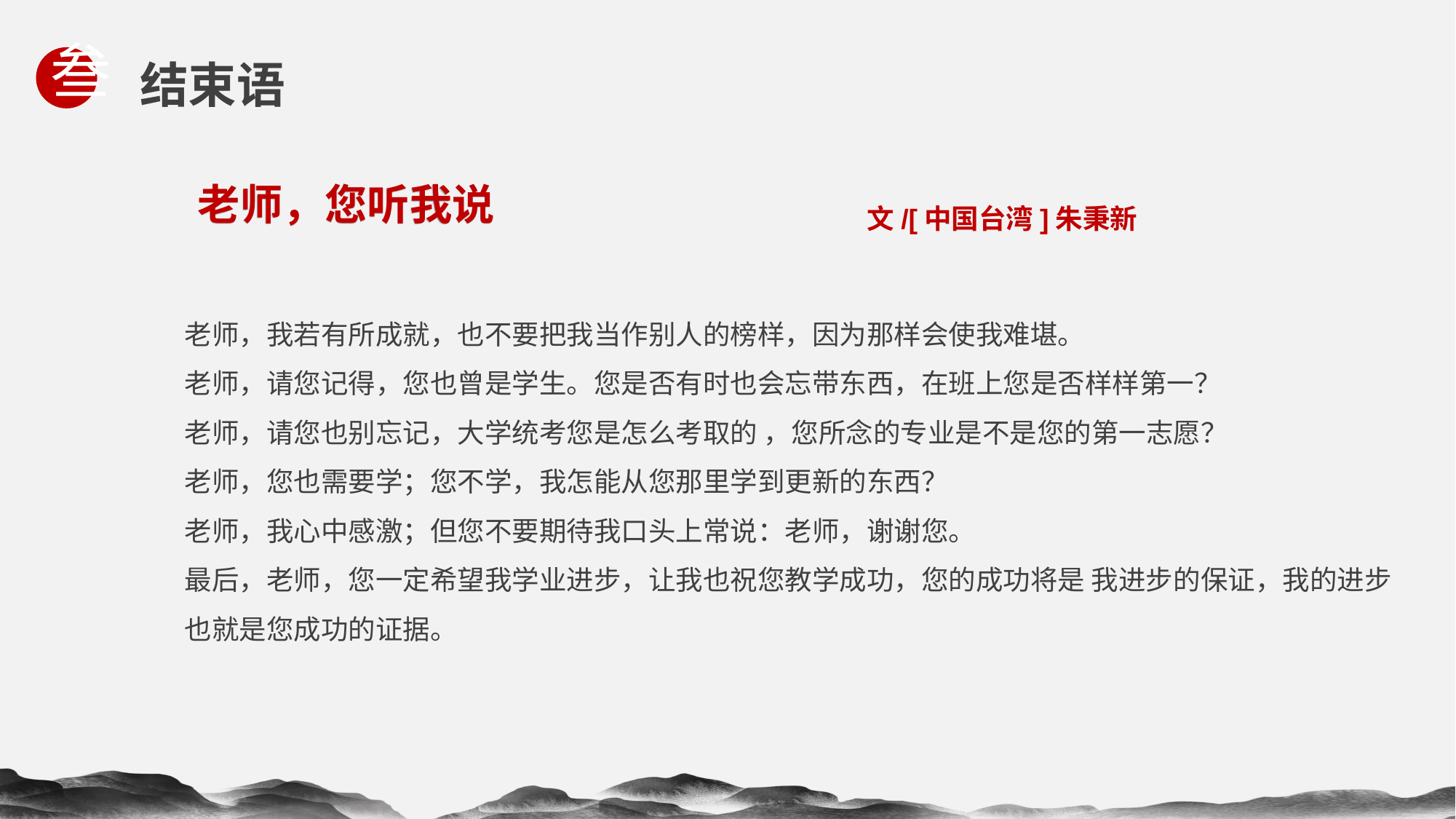

结束语
叁

老师，您听我说
文/[中国台湾]朱秉新
老师，我若有所成就，也不要把我当作别人的榜样，因为那样会使我难堪。
老师，请您记得，您也曾是学生。您是否有时也会忘带东西，在班上您是否样样第一？
老师，请您也别忘记，大学统考您是怎么考取的 ，您所念的专业是不是您的第一志愿？
老师，您也需要学；您不学，我怎能从您那里学到更新的东西？
老师，我心中感激；但您不要期待我口头上常说：老师，谢谢您。
最后，老师，您一定希望我学业进步，让我也祝您教学成功，您的成功将是 我进步的保证，我的进步也就是您成功的证据。